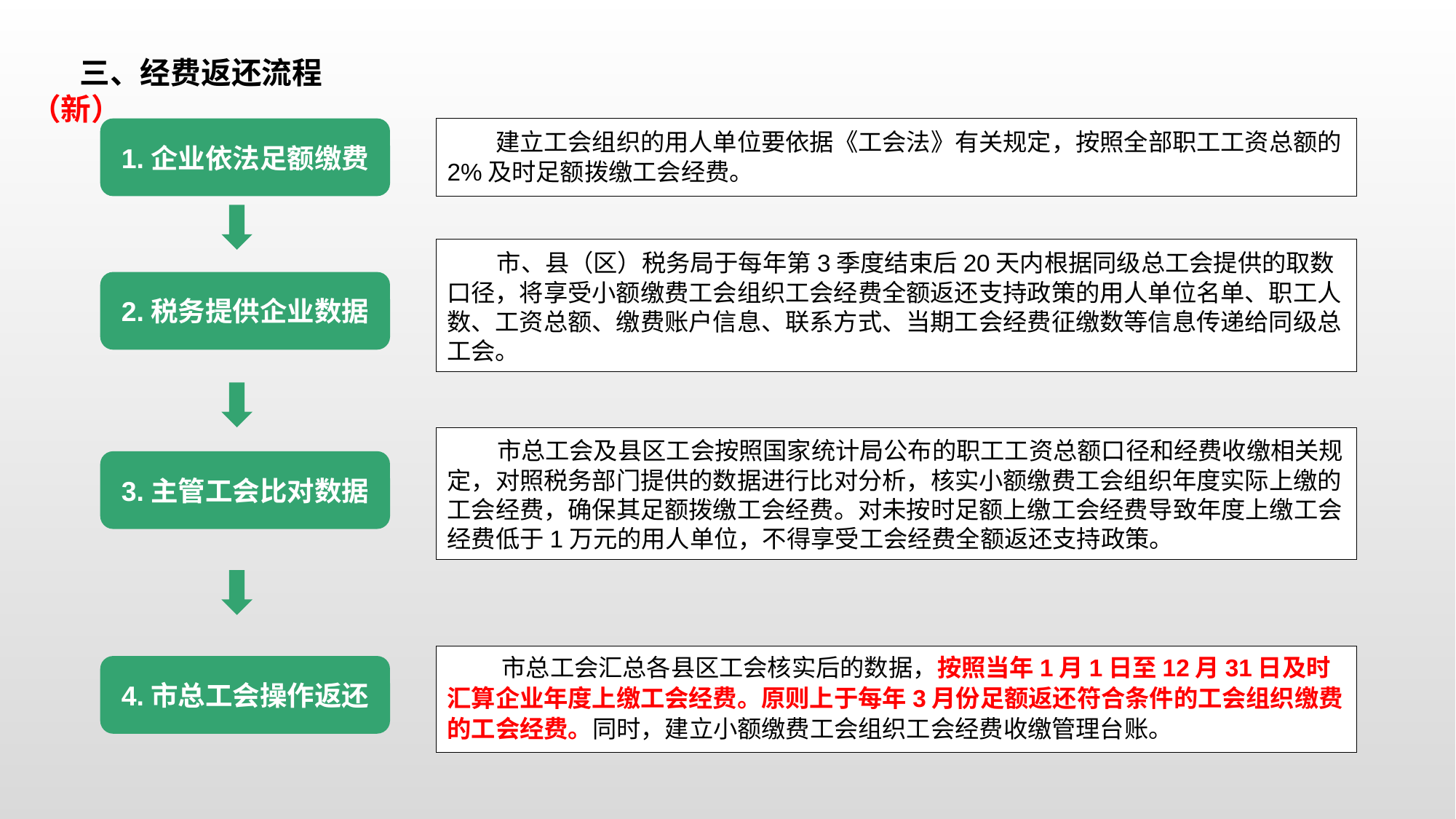

三、经费返还流程（新）

1.企业依法足额缴费
       建立工会组织的用人单位要依据《工会法》有关规定，按照全部职工工资总额的2%及时足额拨缴工会经费。

       市、县（区）税务局于每年第3季度结束后20天内根据同级总工会提供的取数口径，将享受小额缴费工会组织工会经费全额返还支持政策的用人单位名单、职工人数、工资总额、缴费账户信息、联系方式、当期工会经费征缴数等信息传递给同级总工会。
2.税务提供企业数据

       市总工会及县区工会按照国家统计局公布的职工工资总额口径和经费收缴相关规定，对照税务部门提供的数据进行比对分析，核实小额缴费工会组织年度实际上缴的工会经费，确保其足额拨缴工会经费。对未按时足额上缴工会经费导致年度上缴工会经费低于1万元的用人单位，不得享受工会经费全额返还支持政策。
3.主管工会比对数据

        市总工会汇总各县区工会核实后的数据，按照当年1月1日至12月31日及时汇算企业年度上缴工会经费。原则上于每年3月份足额返还符合条件的工会组织缴费的工会经费。同时，建立小额缴费工会组织工会经费收缴管理台账。
4.市总工会操作返还